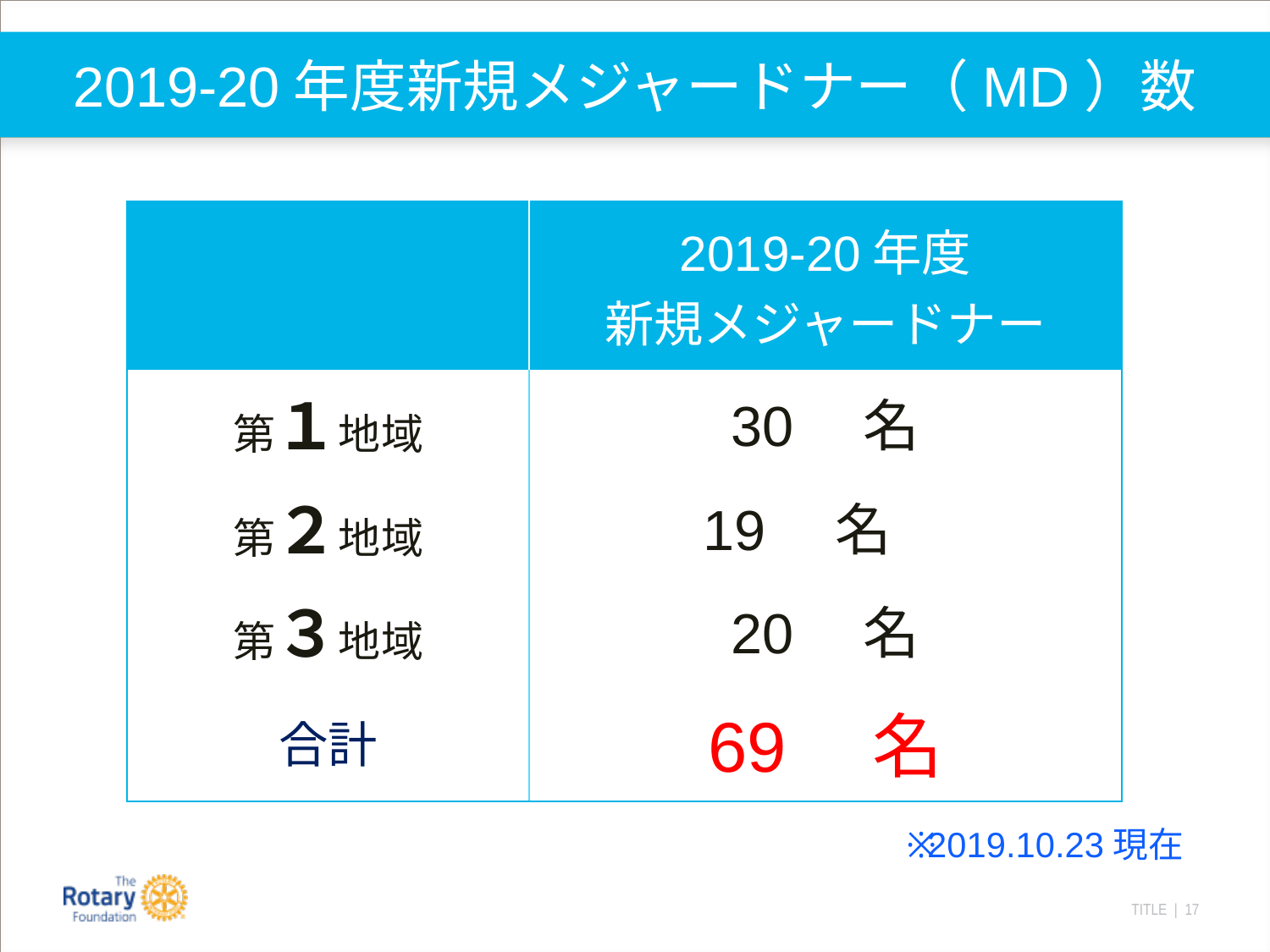

# 2019-20年度新規メジャードナー（MD）数
|  | 2019-20年度 新規メジャードナー |
| --- | --- |
| 第１地域 | 30　名 |
| 第２地域 | 19　名 |
| 第３地域 | 20　名 |
| 合計 | 69　名 |
※2019.10.23現在